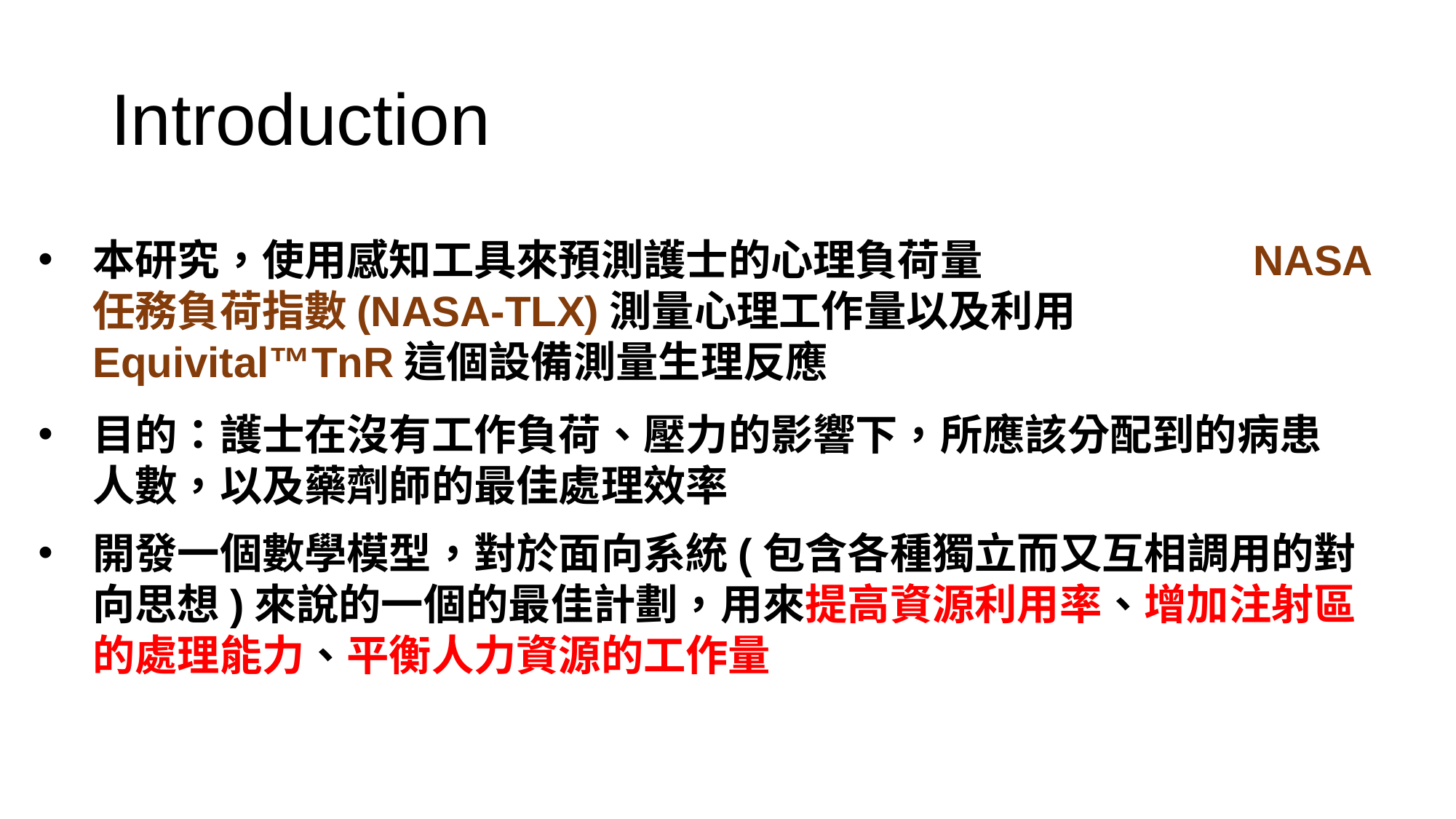

Introduction
本研究，使用感知工具來預測護士的心理負荷量                           NASA任務負荷指數(NASA-TLX)測量心理工作量以及利用Equivital™TnR這個設備測量生理反應
目的：護士在沒有工作負荷、壓力的影響下，所應該分配到的病患人數，以及藥劑師的最佳處理效率
開發一個數學模型，對於面向系統(包含各種獨立而又互相調用的對向思想)來說的一個的最佳計劃，用來提高資源利用率、增加注射區的處理能力、平衡人力資源的工作量